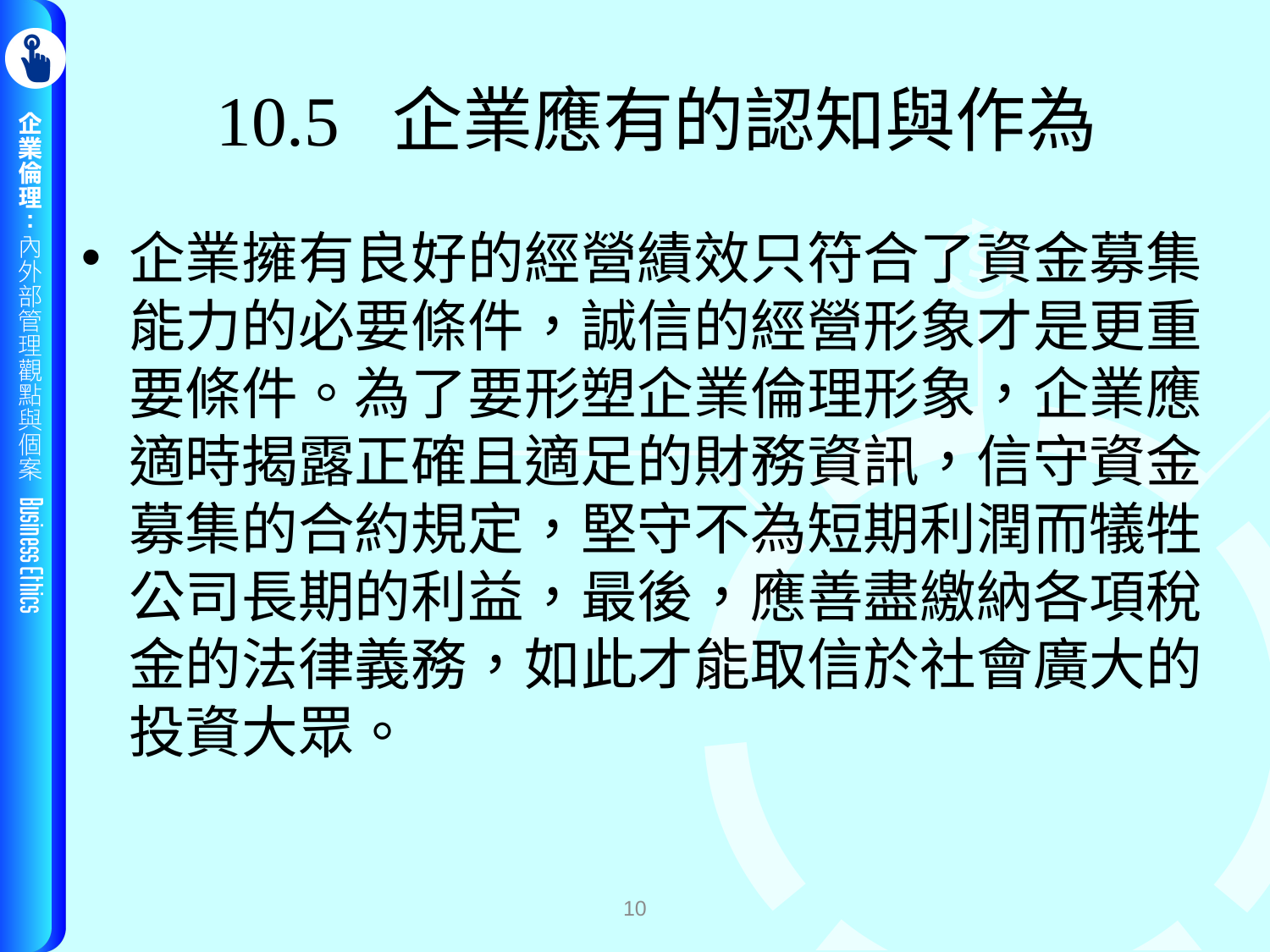

# 10.5  企業應有的認知與作為
企業擁有良好的經營績效只符合了資金募集能力的必要條件，誠信的經營形象才是更重要條件。為了要形塑企業倫理形象，企業應適時揭露正確且適足的財務資訊，信守資金募集的合約規定，堅守不為短期利潤而犠牲公司長期的利益，最後，應善盡繳納各項稅金的法律義務，如此才能取信於社會廣大的投資大眾。
10